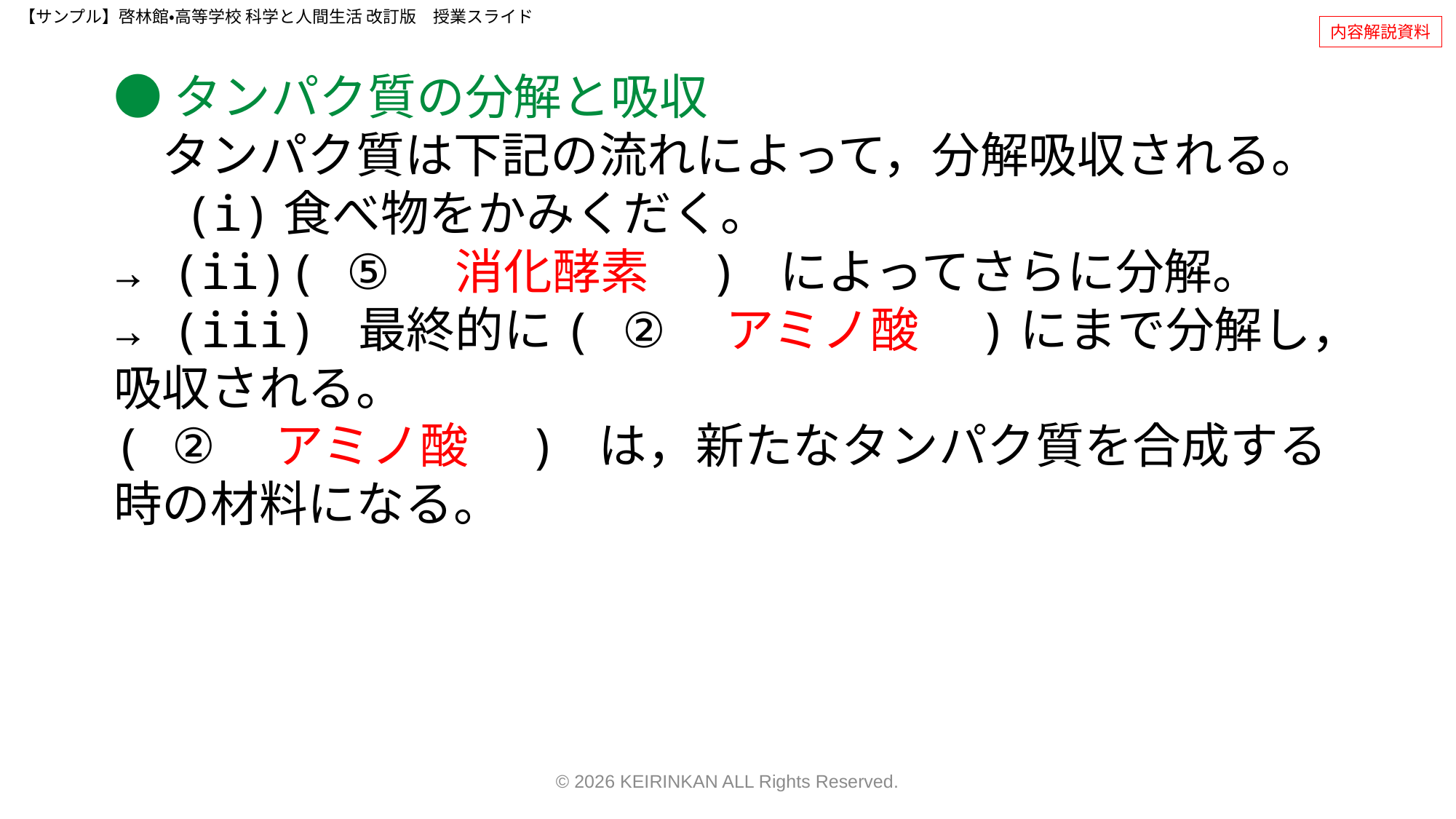

【サンプル】啓林館・⾼等学校 科学と人間生活 改訂版　授業スライド
内容解説資料
●タンパク質の分解と吸収
　タンパク質は下記の流れによって，分解吸収される。
　 (i)食べ物をかみくだく。
→ (ii)( ⑤　消化酵素　) によってさらに分解。
→ (iii) 最終的に( ②　アミノ酸　)にまで分解し，吸収される。
( ②　アミノ酸　) は，新たなタンパク質を合成する時の材料になる。
© 2026 KEIRINKAN ALL Rights Reserved.